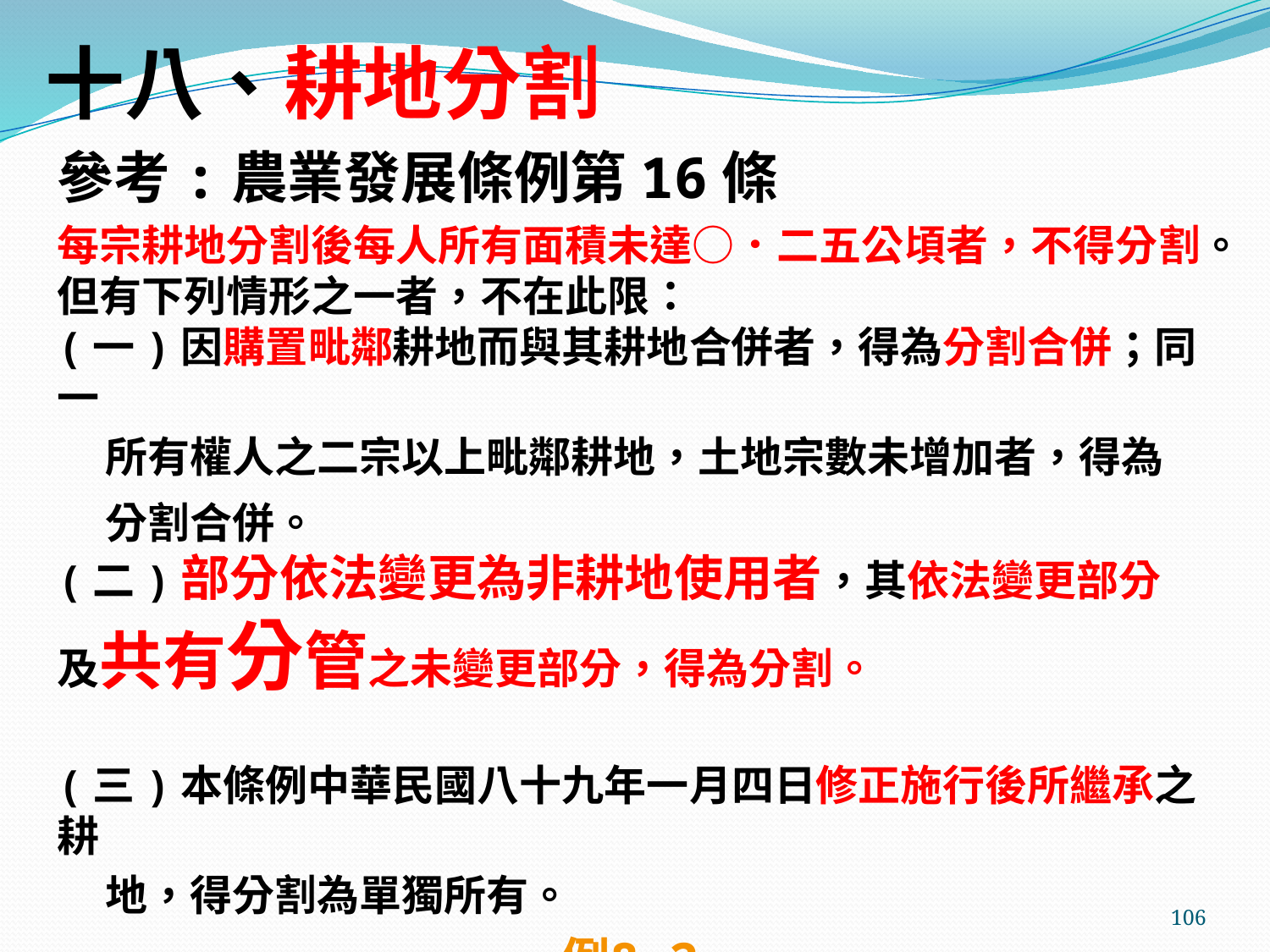

# 十八、耕地分割
參考:農業發展條例第16條
每宗耕地分割後每人所有面積未達○．二五公頃者，不得分割。但有下列情形之一者，不在此限：
(一)因購置毗鄰耕地而與其耕地合併者，得為分割合併；同一
    所有權人之二宗以上毗鄰耕地，土地宗數未增加者，得為
    分割合併。
(二)部分依法變更為非耕地使用者，其依法變更部分及共有分管之未變更部分，得為分割。
(三)本條例中華民國八十九年一月四日修正施行後所繼承之耕
    地，得分割為單獨所有。
例8-2
106